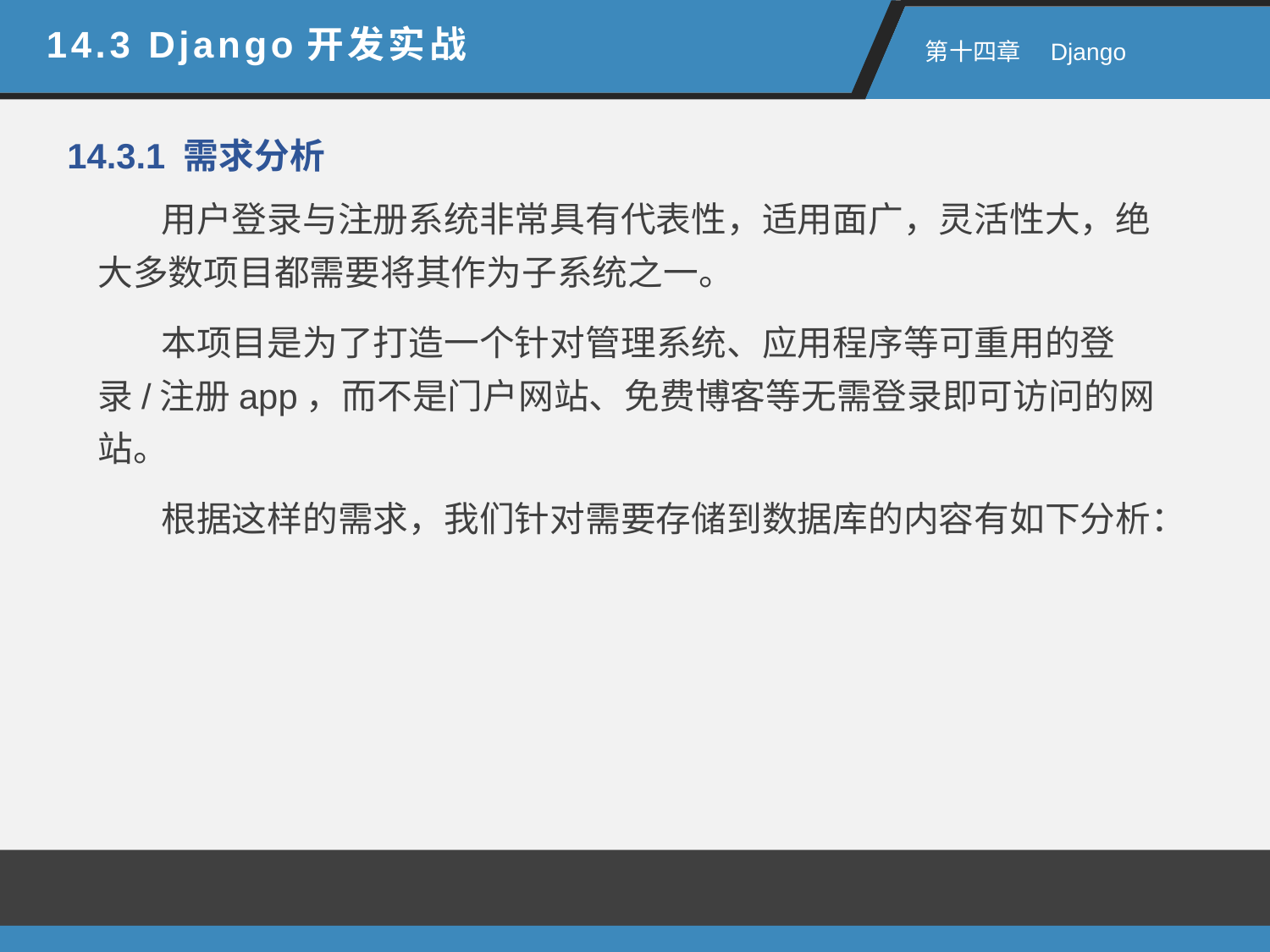

14.3 Django开发实战
  第十四章　Django
14.3.1 需求分析
用户登录与注册系统非常具有代表性，适用面广，灵活性大，绝大多数项目都需要将其作为子系统之一。
本项目是为了打造一个针对管理系统、应用程序等可重用的登录/注册app，而不是门户网站、免费博客等无需登录即可访问的网站。
根据这样的需求，我们针对需要存储到数据库的内容有如下分析：